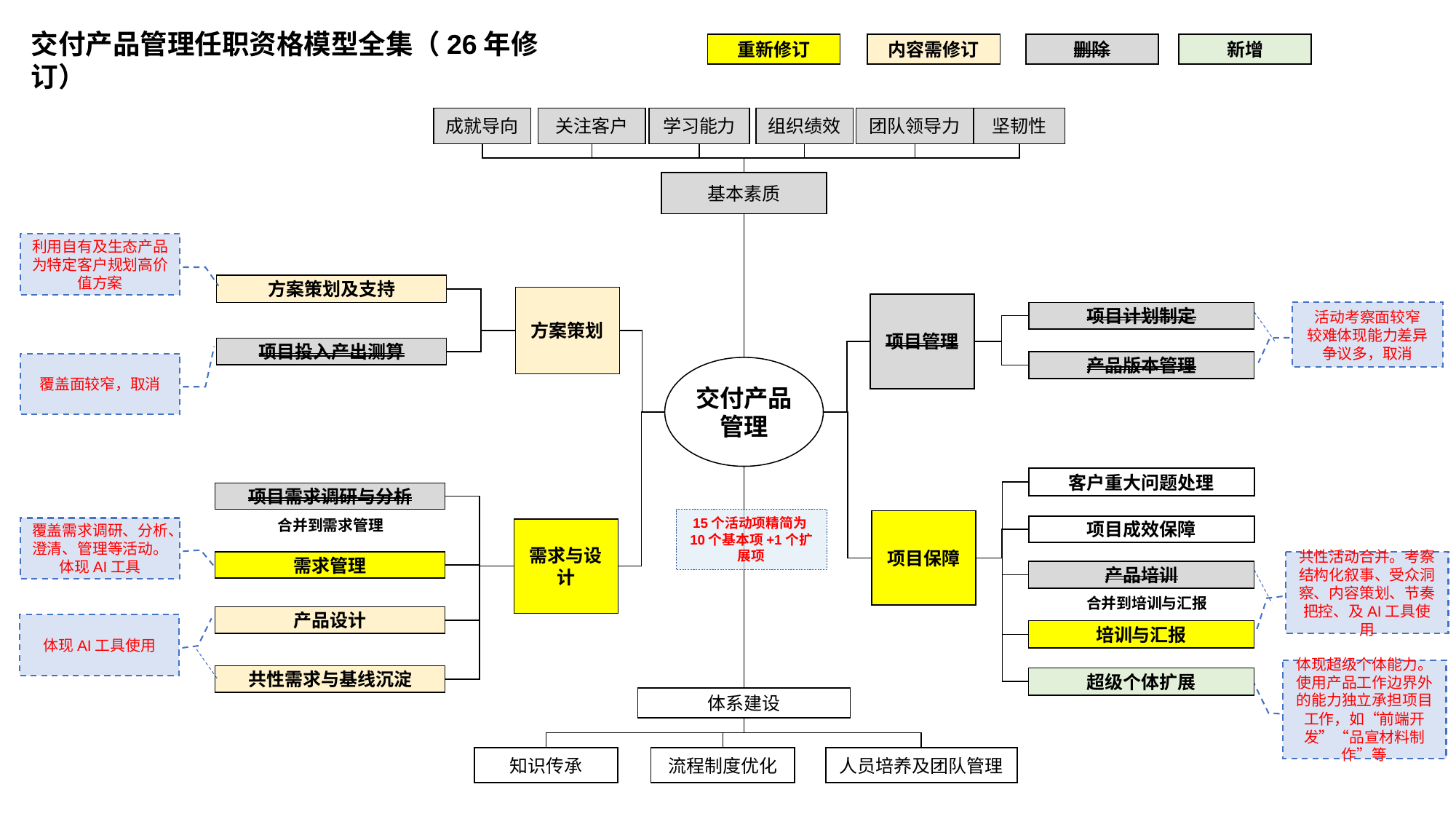

交付产品管理任职资格模型全集（26年修订）
重新修订
内容需修订
删除
新增
成就导向
关注客户
学习能力
组织绩效
团队领导力
坚韧性
基本素质
利用自有及生态产品为特定客户规划高价值方案
方案策划及支持
方案策划
项目管理
活动考察面较窄
较难体现能力差异
争议多，取消
项目计划制定

项目投入产出测算
产品版本管理
覆盖面较窄，取消
交付产品
管理
客户重大问题处理
项目需求调研与分析
15个活动项精简为10个基本项+1个扩展项
项目保障
合并到需求管理
项目成效保障
覆盖需求调研、分析、澄清、管理等活动。体现AI工具
需求与设计
需求管理
共性活动合并。考察结构化叙事、受众洞察、内容策划、节奏把控、及AI工具使用
产品培训
合并到培训与汇报
产品设计
体现AI工具使用
培训与汇报
体现超级个体能力。
使用产品工作边界外的能力独立承担项目工作，如“前端开发”“品宣材料制作”等
共性需求与基线沉淀
超级个体扩展
体系建设
知识传承
流程制度优化
人员培养及团队管理